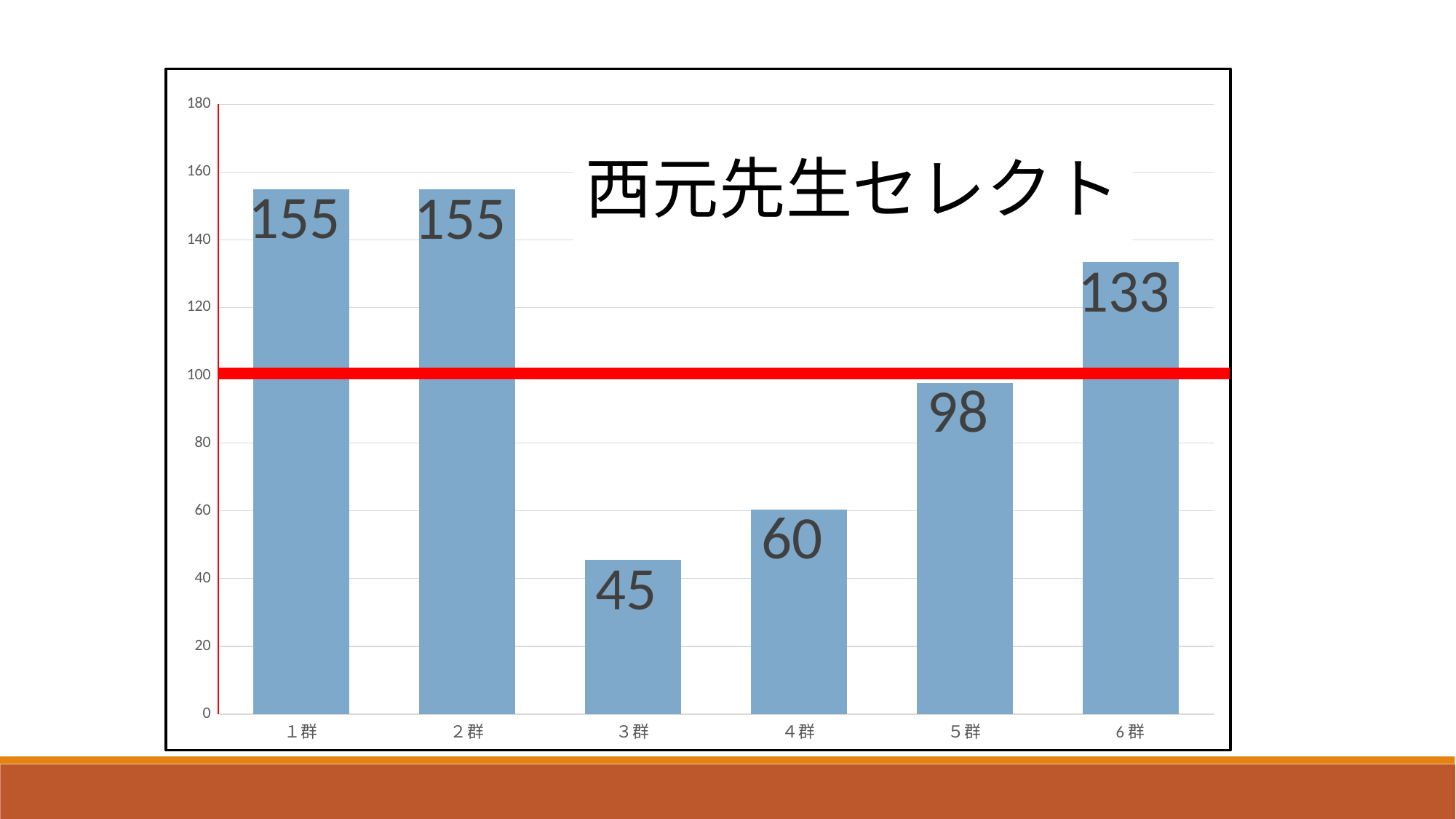

### Chart: 西元先生セレクト

| Category |  |
|---|---|
| １群 | 155.0 |
| ２群 | 154.88721804511277 |
| ３群 | 45.45454545454545 |
| ４群 | 60.45112781954888 |
| ５群 | 97.85407725321889 |
| 6群 | 133.33333333333331 |